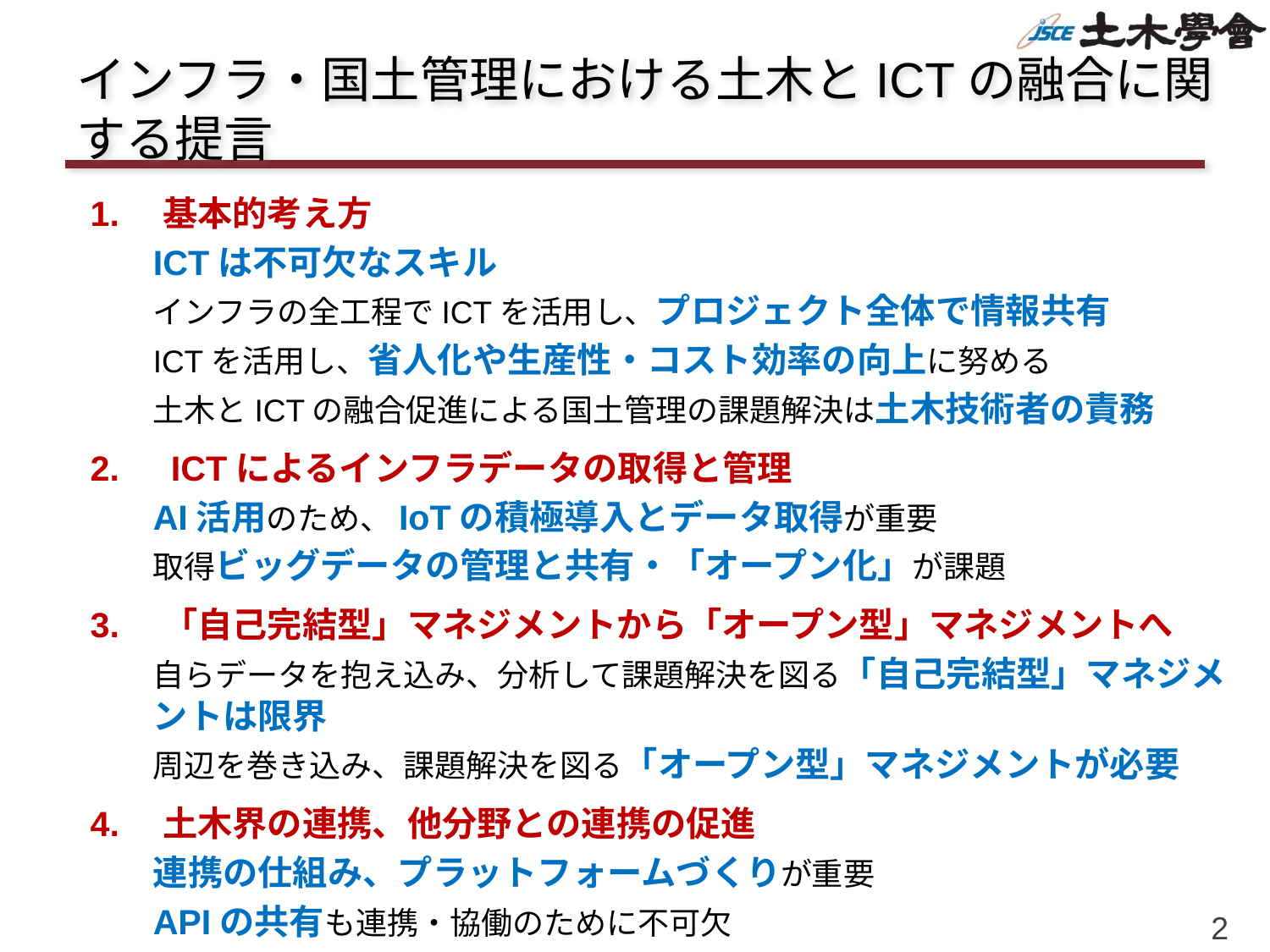

# インフラ・国土管理における土木とICTの融合に関する提言
1.　基本的考え方
ICTは不可欠なスキル
インフラの全工程でICTを活用し、プロジェクト全体で情報共有
ICTを活用し、省人化や生産性・コスト効率の向上に努める
土木とICTの融合促進による国土管理の課題解決は土木技術者の責務
2.　ICTによるインフラデータの取得と管理
AI活用のため、IoTの積極導入とデータ取得が重要
取得ビッグデータの管理と共有・「オープン化」が課題
3.　「自己完結型」マネジメントから「オープン型」マネジメントへ
自らデータを抱え込み、分析して課題解決を図る「自己完結型」マネジメントは限界
周辺を巻き込み、課題解決を図る「オープン型」マネジメントが必要
4.　土木界の連携、他分野との連携の促進
連携の仕組み、プラットフォームづくりが重要
APIの共有も連携・協働のために不可欠
2